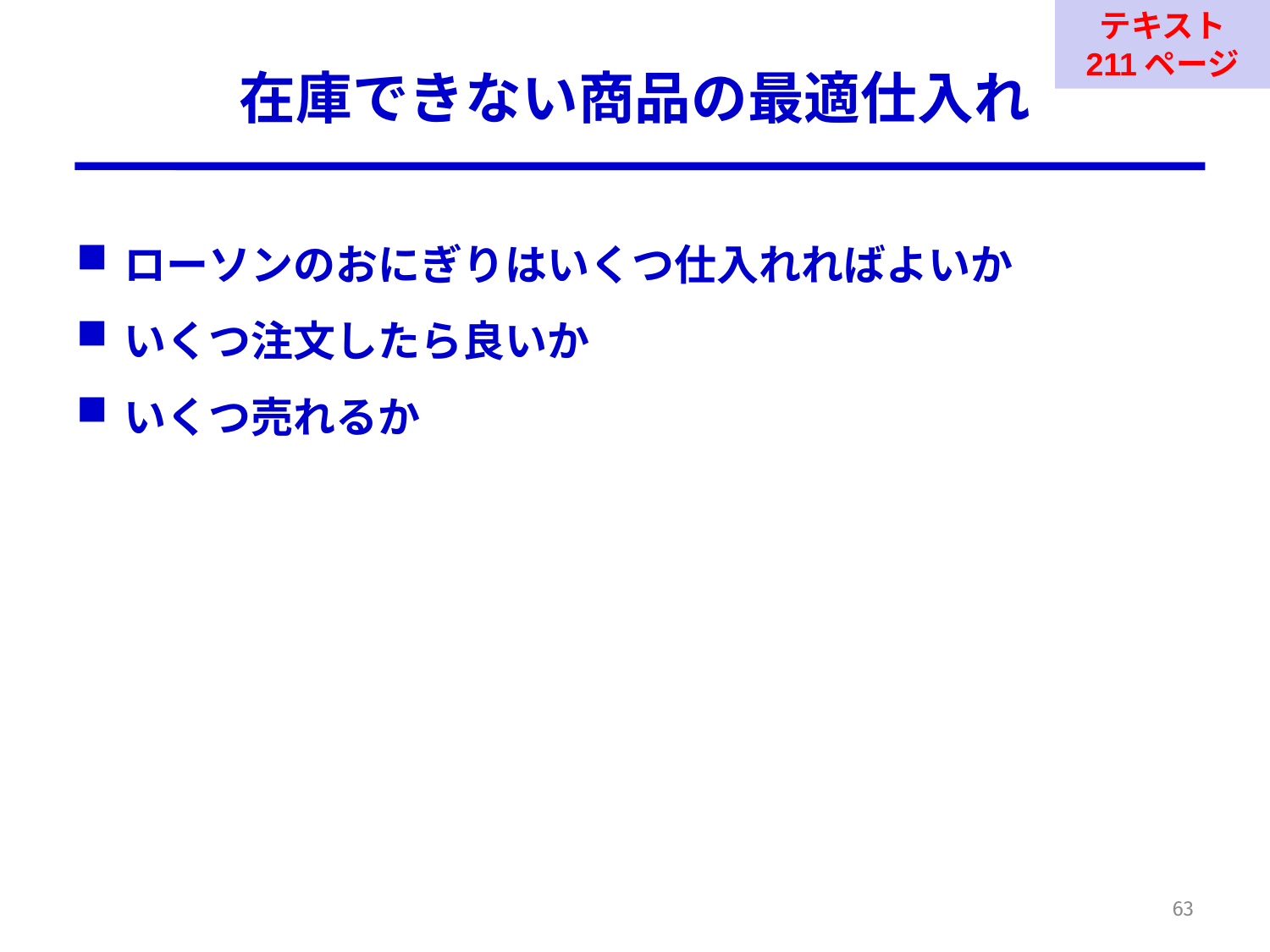

テキスト
211ページ
# 在庫できない商品の最適仕入れ
ローソンのおにぎりはいくつ仕入れればよいか
いくつ注文したら良いか
いくつ売れるか
63